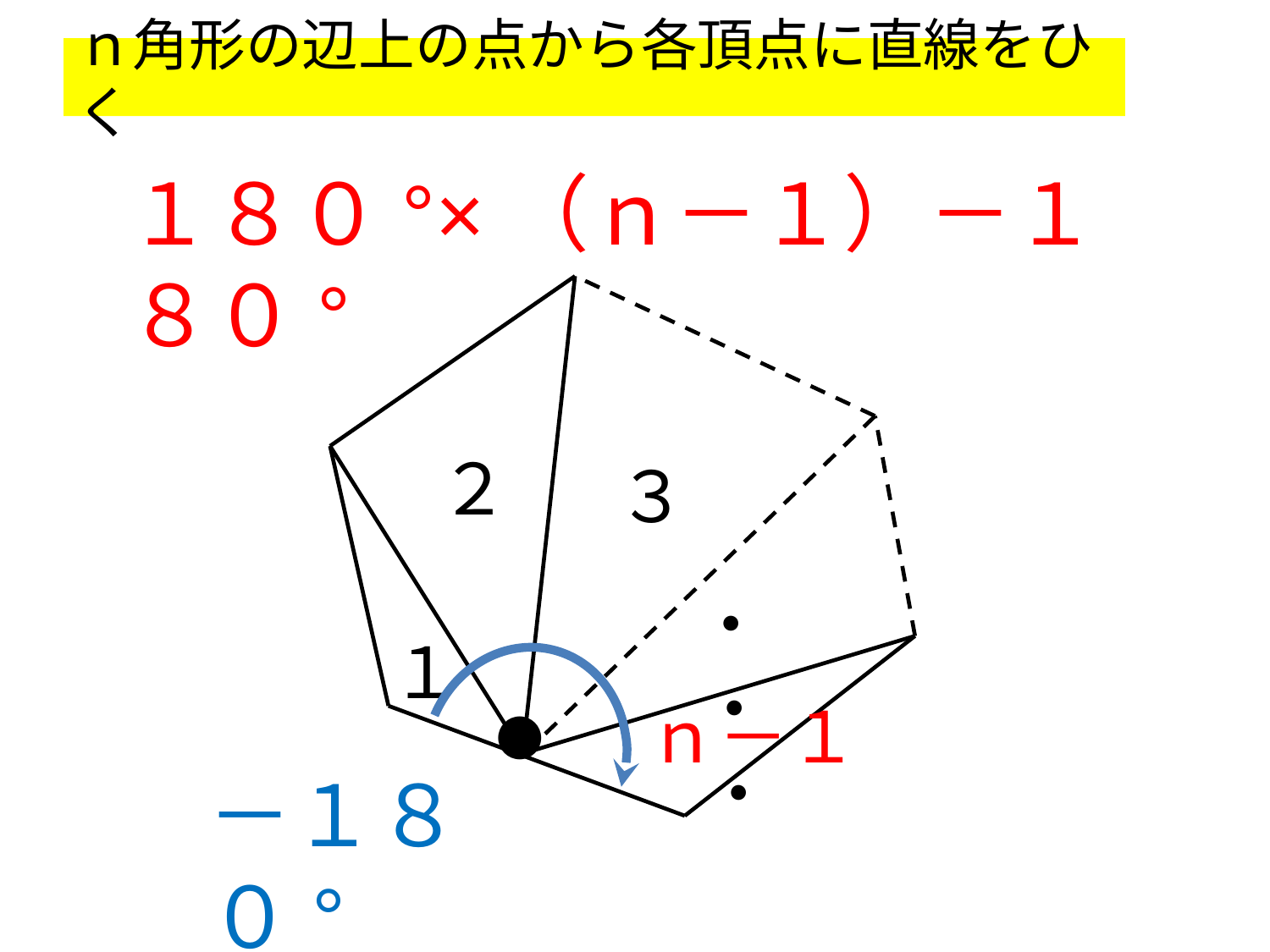

# ｎ角形の辺上の点から各頂点に直線をひく
１８０°×（ｎ－１）－１８０°
２
３
・・・
・
１

ｎ－１
－１８０°